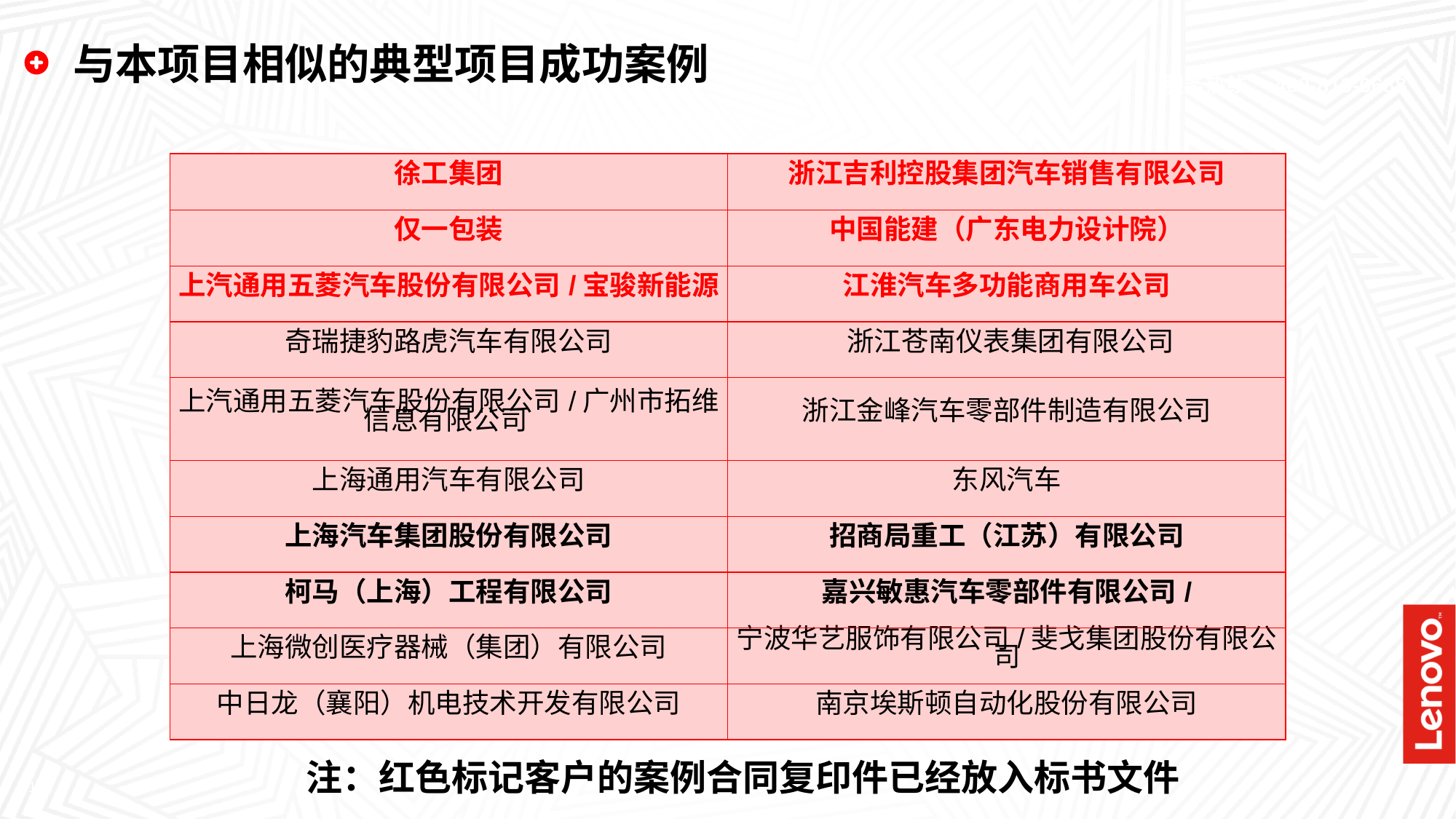

# 与本项目相似的典型项目成功案例
服务热线：400-810-0688
| 徐工集团 | 浙江吉利控股集团汽车销售有限公司 |
| --- | --- |
| 仅一包装 | 中国能建（广东电力设计院） |
| 上汽通用五菱汽车股份有限公司/宝骏新能源 | 江淮汽车多功能商用车公司 |
| 奇瑞捷豹路虎汽车有限公司 | 浙江苍南仪表集团有限公司 |
| 上汽通用五菱汽车股份有限公司/广州市拓维信息有限公司 | 浙江金峰汽车零部件制造有限公司 |
| 上海通用汽车有限公司 | 东风汽车 |
| 上海汽车集团股份有限公司 | 招商局重工（江苏）有限公司 |
| 柯马（上海）工程有限公司 | 嘉兴敏惠汽车零部件有限公司/ |
| 上海微创医疗器械（集团）有限公司 | 宁波华艺服饰有限公司/斐戈集团股份有限公司 |
| 中日龙（襄阳）机电技术开发有限公司 | 南京埃斯顿自动化股份有限公司 |
注：红色标记客户的案例合同复印件已经放入标书文件